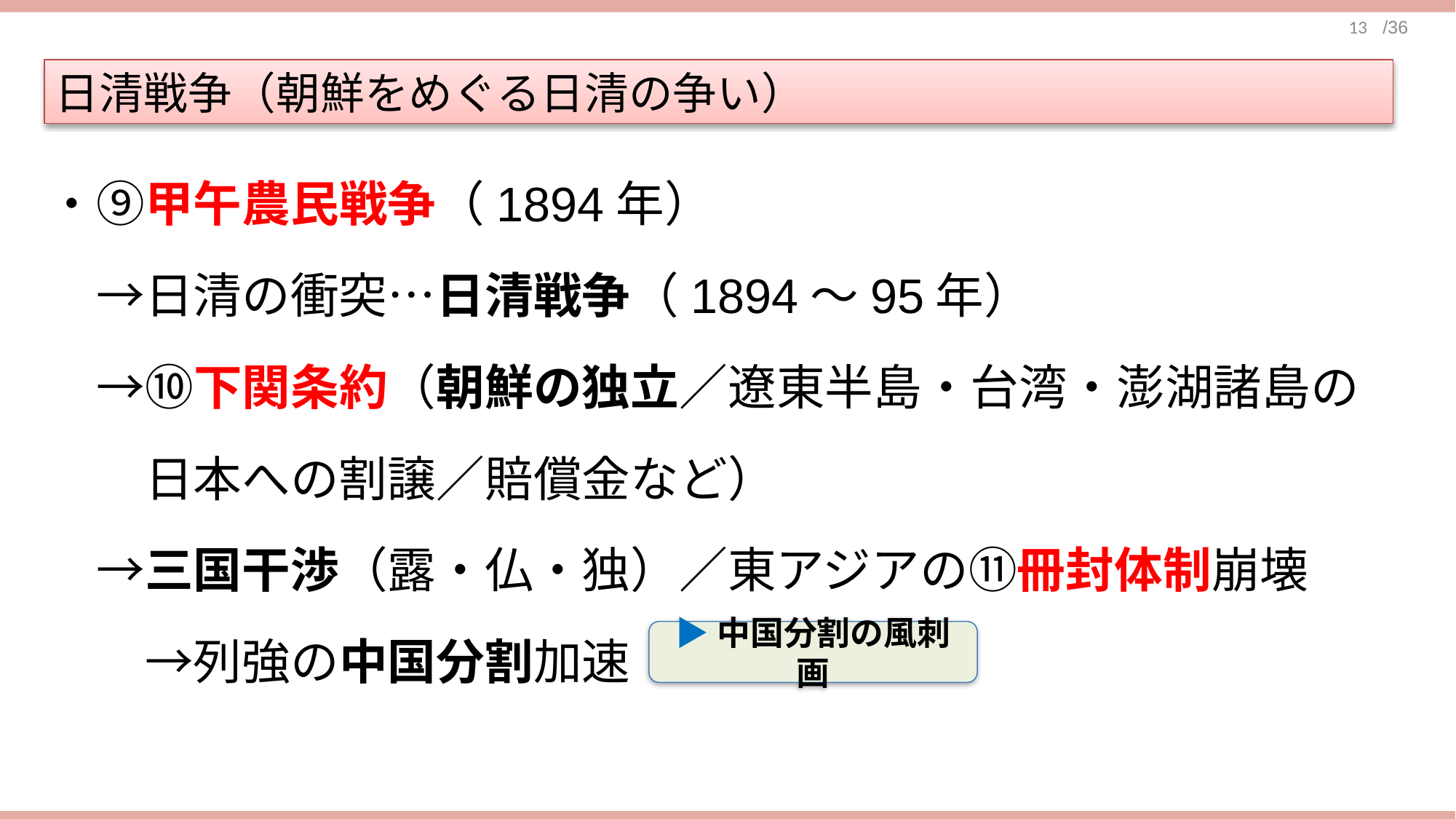

日清戦争（朝鮮をめぐる日清の争い）
・⑨甲午農民戦争（1894年）
　→日清の衝突…日清戦争（1894～95年）
　→⑩下関条約（朝鮮の独立／遼東半島・台湾・澎湖諸島の
　　日本への割譲／賠償金など）
　→三国干渉（露・仏・独）／東アジアの⑪冊封体制崩壊
　　→列強の中国分割加速
▶中国分割の風刺画